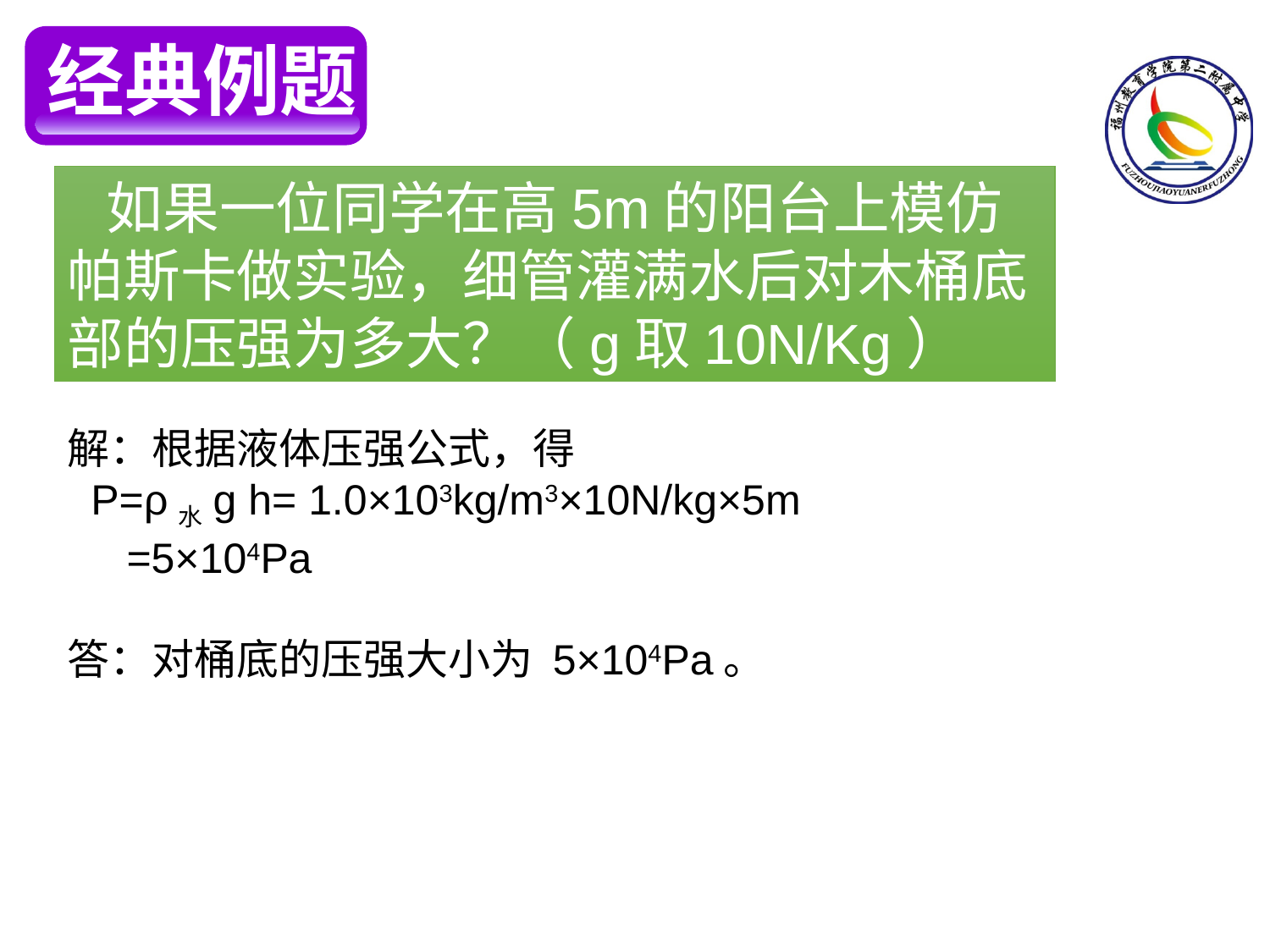

经典例题
  如果一位同学在高5m的阳台上模仿帕斯卡做实验，细管灌满水后对木桶底部的压强为多大？（g取10N/Kg）
解：根据液体压强公式，得
  P=ρ水g h= 1.0×103kg/m3×10N/kg×5m
     =5×104Pa

答：对桶底的压强大小为 5×104Pa。